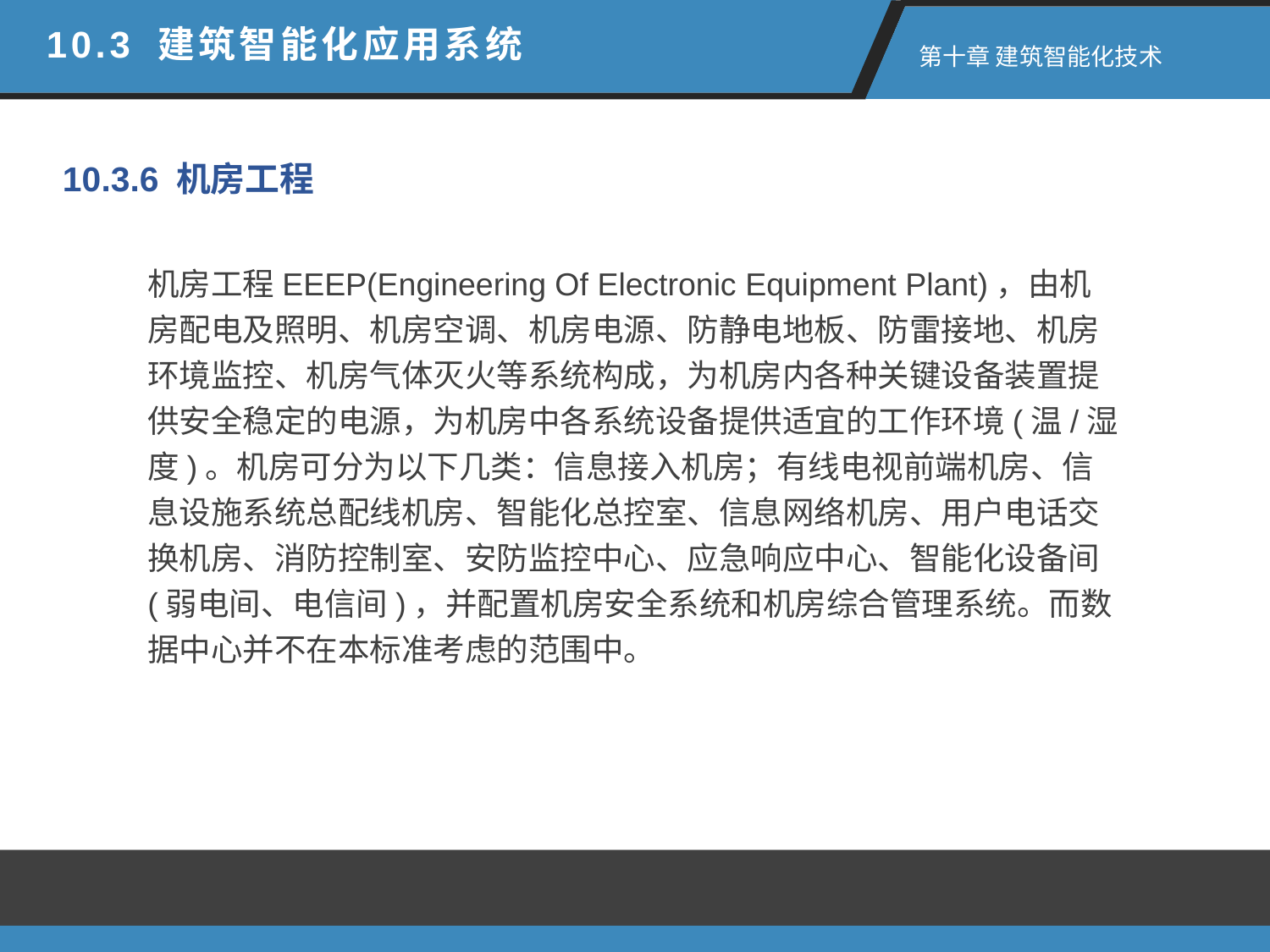

10.3 建筑智能化应用系统
第十章 建筑智能化技术
10.3.6 机房工程
机房工程EEEP(Engineering Of Electronic Equipment Plant)，由机房配电及照明、机房空调、机房电源、防静电地板、防雷接地、机房环境监控、机房气体灭火等系统构成，为机房内各种关键设备装置提供安全稳定的电源，为机房中各系统设备提供适宜的工作环境(温/湿度)。机房可分为以下几类：信息接入机房；有线电视前端机房、信息设施系统总配线机房、智能化总控室、信息网络机房、用户电话交换机房、消防控制室、安防监控中心、应急响应中心、智能化设备间(弱电间、电信间)，并配置机房安全系统和机房综合管理系统。而数据中心并不在本标准考虑的范围中。